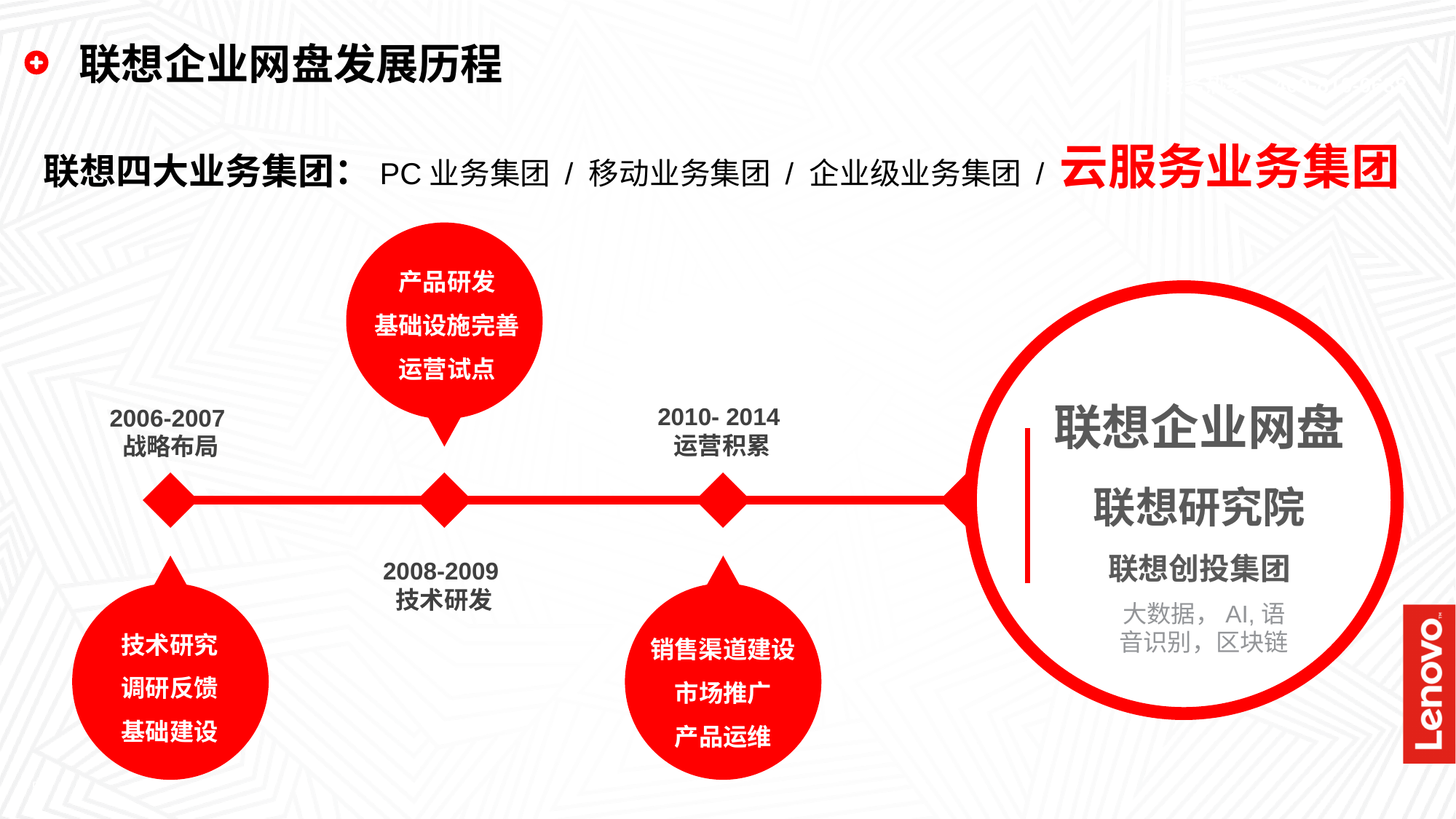

# 联想企业网盘发展历程
服务热线：400-810-0688
联想四大业务集团：PC业务集团 / 移动业务集团 / 企业级业务集团 / 云服务业务集团

产品研发
基础设施完善
运营试点

2008-2009
技术研发

联想企业网盘
联想研究院
联想创投集团

2010- 2014
运营积累

销售渠道建设
市场推广
产品运维

2006-2007
战略布局

技术研究
调研反馈
基础建设
大数据，AI,语音识别，区块链